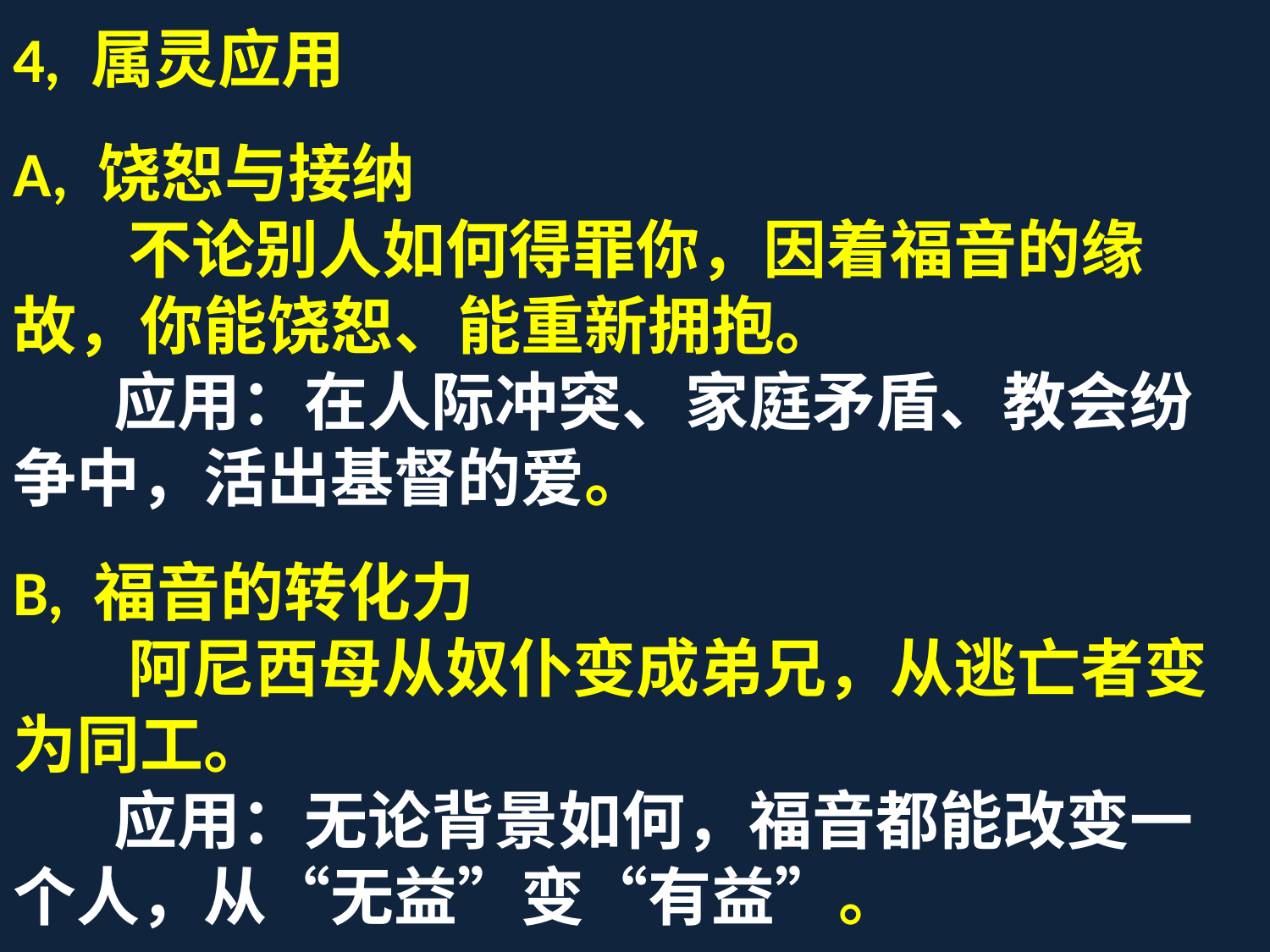

4, 属灵应用

A, 饶恕与接纳
       不论别人如何得罪你，因着福音的缘故，你能饶恕、能重新拥抱。
      应用：在人际冲突、家庭矛盾、教会纷争中，活出基督的爱。

B, 福音的转化力
       阿尼西母从奴仆变成弟兄，从逃亡者变为同工。
      应用：无论背景如何，福音都能改变一个人，从“无益”变“有益”。